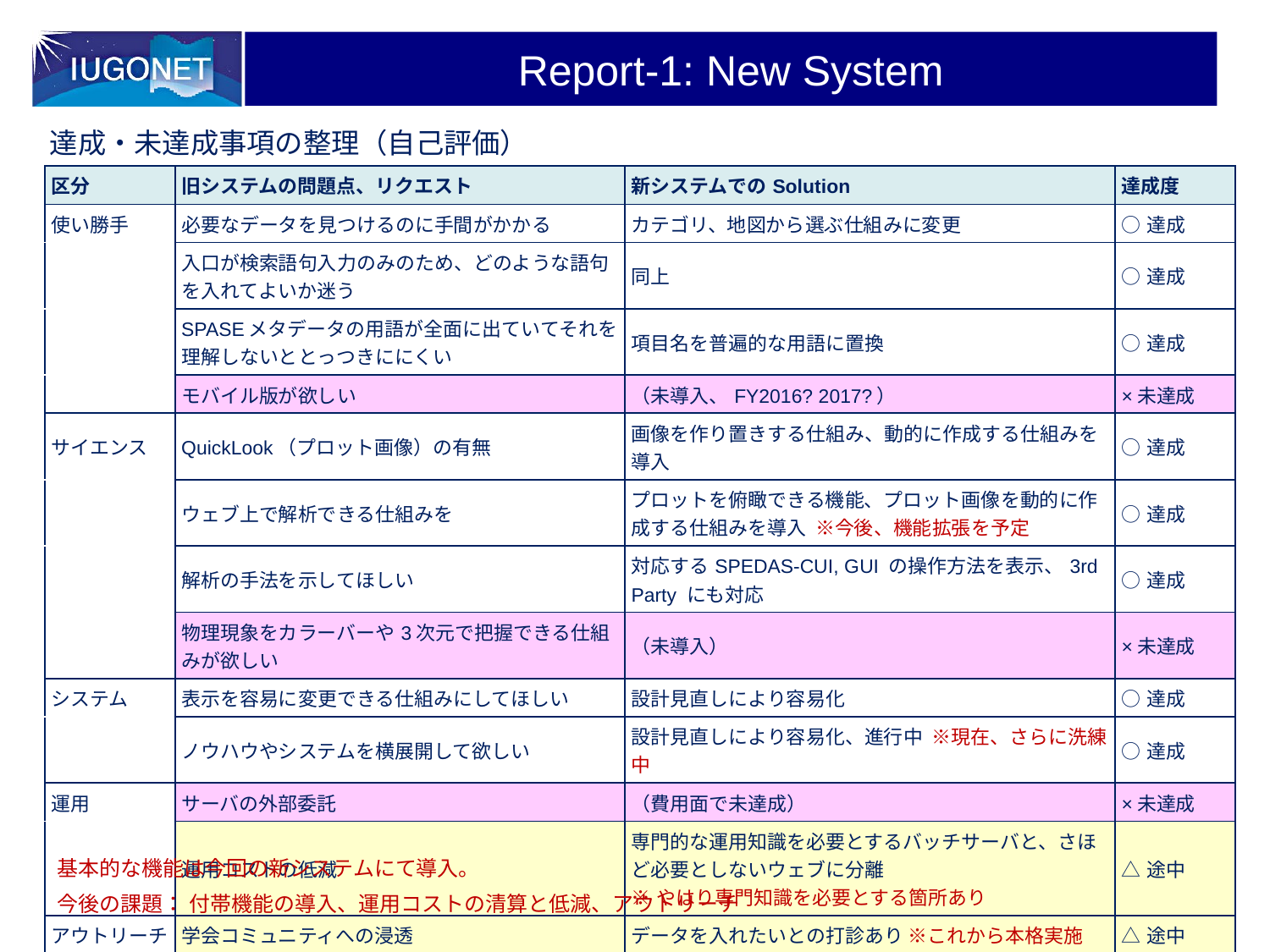

# Report-1: New System
達成・未達成事項の整理（自己評価）
| 区分 | 旧システムの問題点、リクエスト | 新システムでのSolution | 達成度 |
| --- | --- | --- | --- |
| 使い勝手 | 必要なデータを見つけるのに手間がかかる | カテゴリ、地図から選ぶ仕組みに変更 | ○達成 |
|  | 入口が検索語句入力のみのため、どのような語句を入れてよいか迷う | 同上 | ○達成 |
|  | SPASEメタデータの用語が全面に出ていてそれを理解しないととっつきににくい | 項目名を普遍的な用語に置換 | ○達成 |
|  | モバイル版が欲しい | （未導入、FY2016? 2017?） | ×未達成 |
| サイエンス | QuickLook（プロット画像）の有無 | 画像を作り置きする仕組み、動的に作成する仕組みを導入 | ○達成 |
|  | ウェブ上で解析できる仕組みを | プロットを俯瞰できる機能、プロット画像を動的に作成する仕組みを導入 ※今後、機能拡張を予定 | ○達成 |
|  | 解析の手法を示してほしい | 対応するSPEDAS-CUI, GUI の操作方法を表示、3rd Party にも対応 | ○達成 |
|  | 物理現象をカラーバーや3次元で把握できる仕組みが欲しい | （未導入） | ×未達成 |
| システム | 表示を容易に変更できる仕組みにしてほしい | 設計見直しにより容易化 | ○達成 |
|  | ノウハウやシステムを横展開して欲しい | 設計見直しにより容易化、進行中 ※現在、さらに洗練中 | ○達成 |
| 運用 | サーバの外部委託 | （費用面で未達成） | ×未達成 |
|  | 運用コストの低減 | 専門的な運用知識を必要とするバッチサーバと、さほど必要としないウェブに分離 ※やはり専門知識を必要とする箇所あり | △途中 |
| アウトリーチ | 学会コミュニティへの浸透 | データを入れたいとの打診あり ※これから本格実施 | △途中 |
|  | Inter University から All Japan へ | 今年度、4号機をインドネシアに構築予定 | △途中 |
基本的な機能は今回の新システムにて導入。
今後の課題： 付帯機能の導入、運用コストの清算と低減、アウトリーチ
15